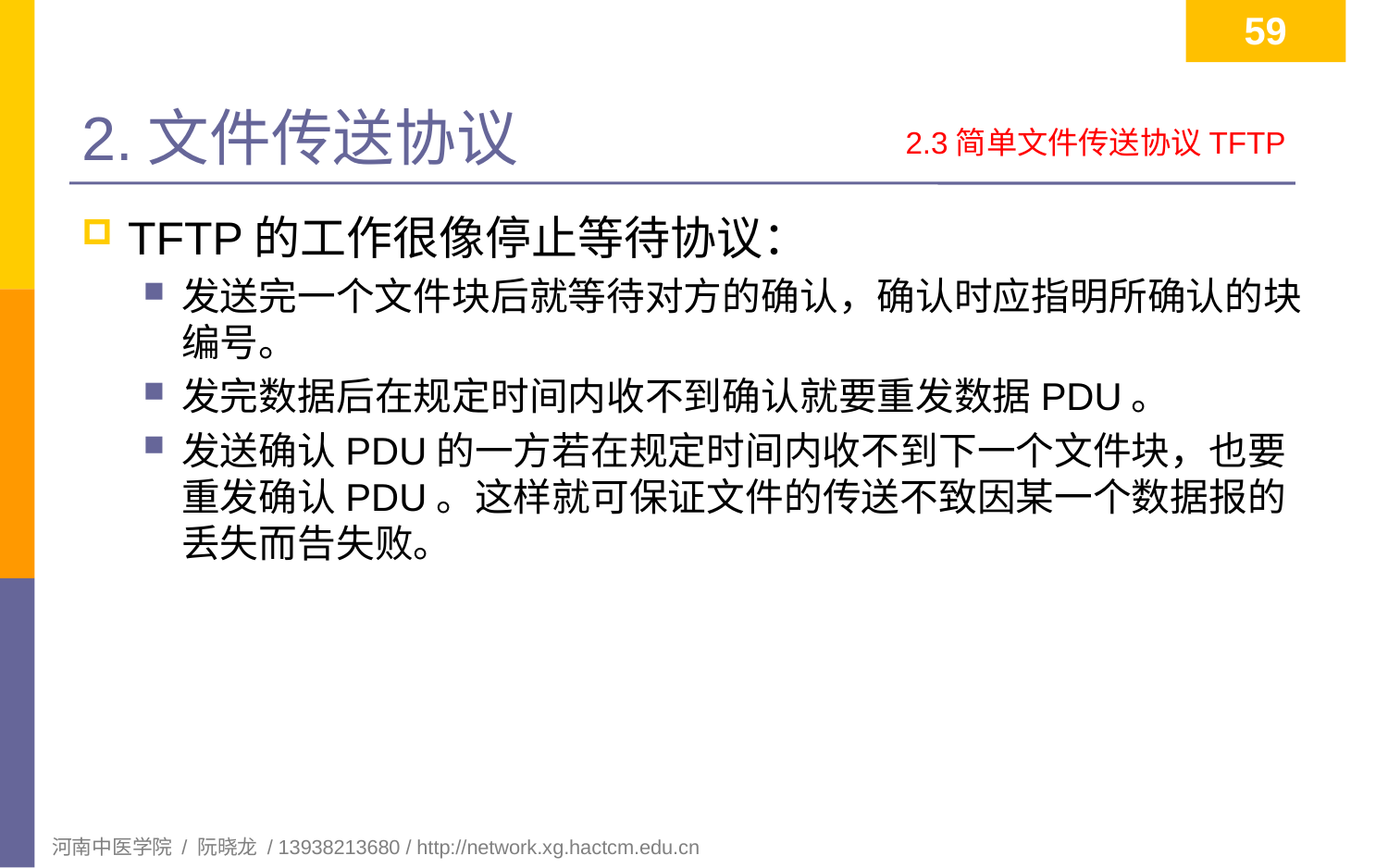

59
# 2.文件传送协议
2.3简单文件传送协议TFTP
TFTP的工作很像停止等待协议：
发送完一个文件块后就等待对方的确认，确认时应指明所确认的块编号。
发完数据后在规定时间内收不到确认就要重发数据PDU。
发送确认PDU的一方若在规定时间内收不到下一个文件块，也要重发确认PDU。这样就可保证文件的传送不致因某一个数据报的丢失而告失败。